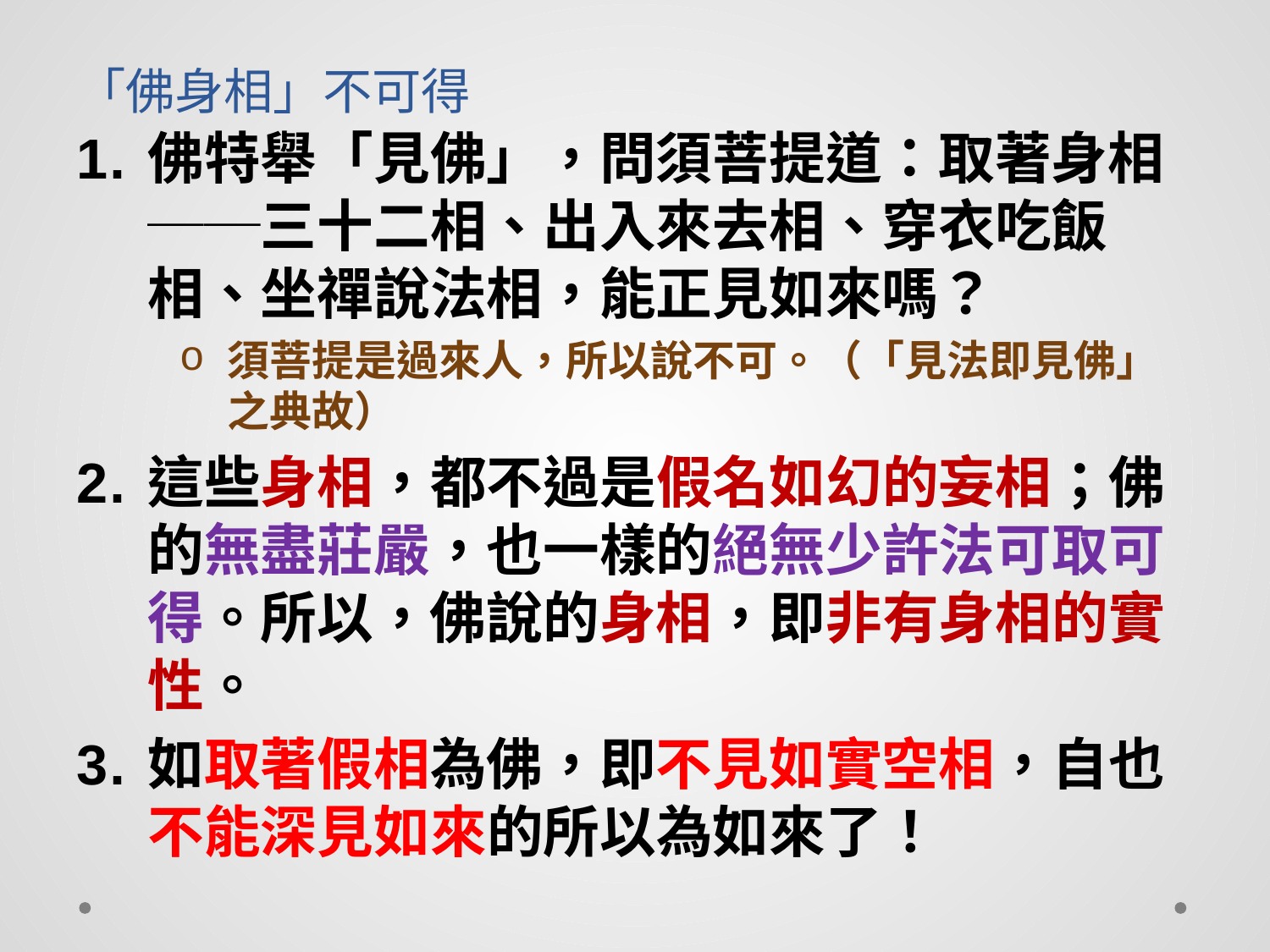

# 「佛身相」不可得
佛特舉「見佛」，問須菩提道：取著身相──三十二相、出入來去相、穿衣吃飯相、坐禪說法相，能正見如來嗎？
須菩提是過來人，所以說不可。（「見法即見佛」之典故）
這些身相，都不過是假名如幻的妄相；佛的無盡莊嚴，也一樣的絕無少許法可取可得。所以，佛說的身相，即非有身相的實性。
如取著假相為佛，即不見如實空相，自也不能深見如來的所以為如來了！